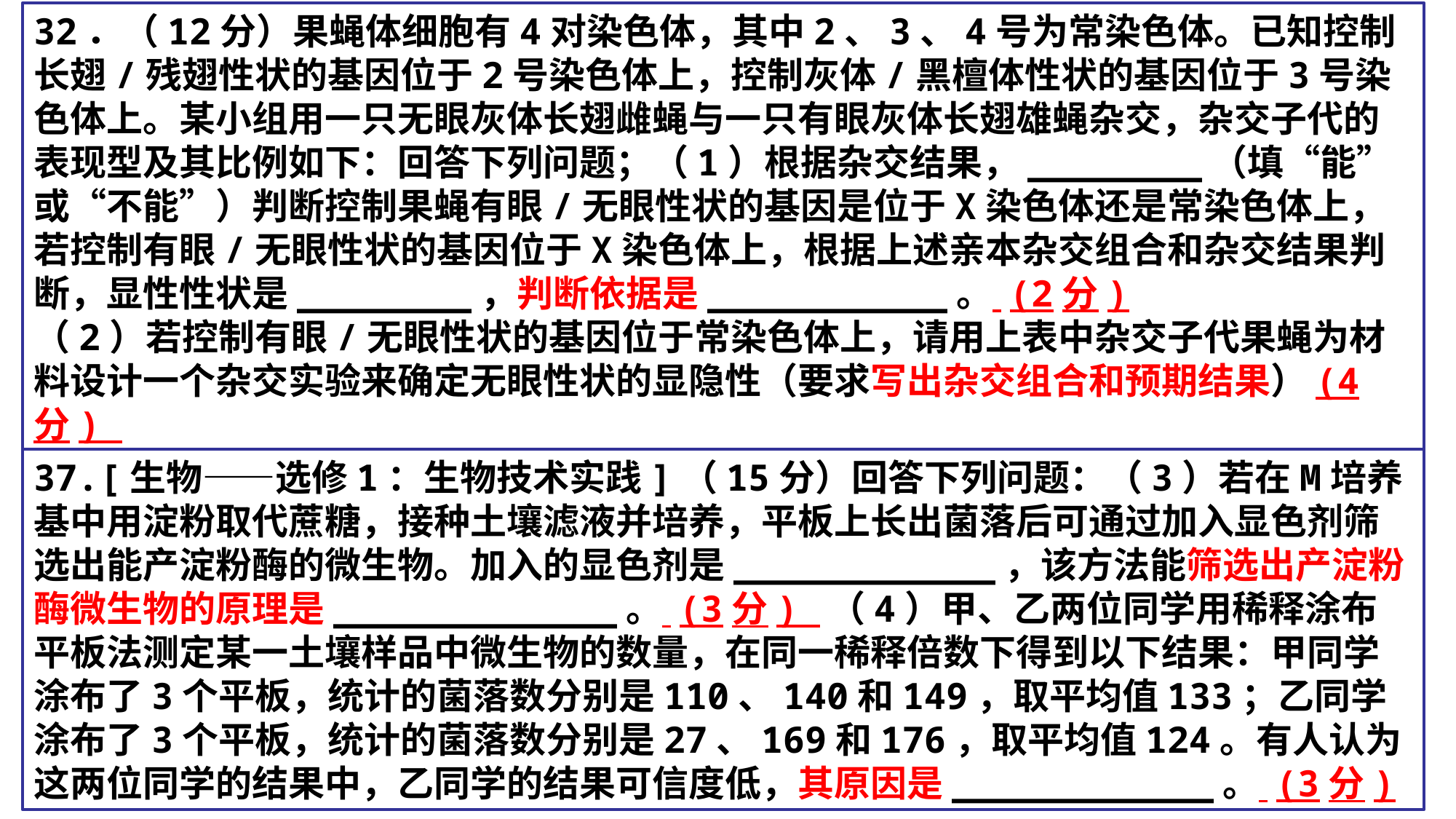

32．（12分）果蝇体细胞有4对染色体，其中2、3、4号为常染色体。已知控制长翅/残翅性状的基因位于2号染色体上，控制灰体/黑檀体性状的基因位于3号染色体上。某小组用一只无眼灰体长翅雌蝇与一只有眼灰体长翅雄蝇杂交，杂交子代的表现型及其比例如下：回答下列问题；（1）根据杂交结果，________（填“能”或“不能”）判断控制果蝇有眼/无眼性状的基因是位于X染色体还是常染色体上，若控制有眼/无眼性状的基因位于X染色体上，根据上述亲本杂交组合和杂交结果判断，显性性状是________，判断依据是___________。 (2分)
（2）若控制有眼/无眼性状的基因位于常染色体上，请用上表中杂交子代果蝇为材料设计一个杂交实验来确定无眼性状的显隐性（要求写出杂交组合和预期结果）(4分)
37.[生物——选修1：生物技术实践]（15分）回答下列问题：（3）若在M培养基中用淀粉取代蔗糖，接种土壤滤液并培养，平板上长出菌落后可通过加入显色剂筛选出能产淀粉酶的微生物。加入的显色剂是____________，该方法能筛选出产淀粉酶微生物的原理是_____________。 (3分) （4）甲、乙两位同学用稀释涂布平板法测定某一土壤样品中微生物的数量，在同一稀释倍数下得到以下结果：甲同学涂布了3个平板，统计的菌落数分别是110、140和149，取平均值133；乙同学涂布了3个平板，统计的菌落数分别是27、169和176，取平均值124。有人认为这两位同学的结果中，乙同学的结果可信度低，其原因是____________。 (3分)